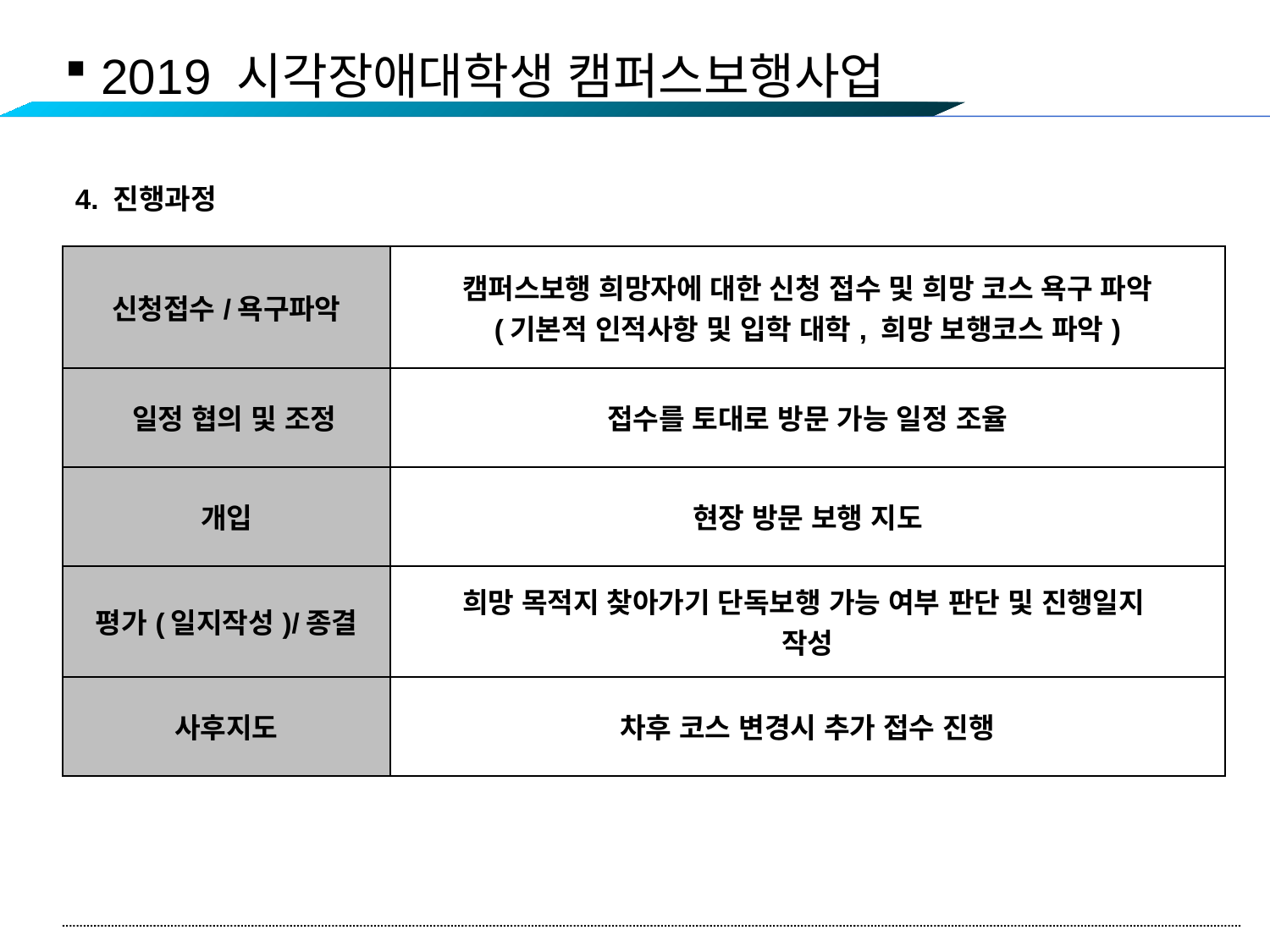

2019 시각장애대학생 캠퍼스보행사업

4. 진행과정

| 신청접수/욕구파악 | 캠퍼스보행 희망자에 대한 신청 접수 및 희망 코스 욕구 파악 (기본적 인적사항 및 입학 대학, 희망 보행코스 파악) |
| --- | --- |
| 일정 협의 및 조정 | 접수를 토대로 방문 가능 일정 조율 |
| 개입 | 현장 방문 보행 지도 |
| 평가(일지작성)/종결 | 희망 목적지 찾아가기 단독보행 가능 여부 판단 및 진행일지 작성 |
| 사후지도 | 차후 코스 변경시 추가 접수 진행 |